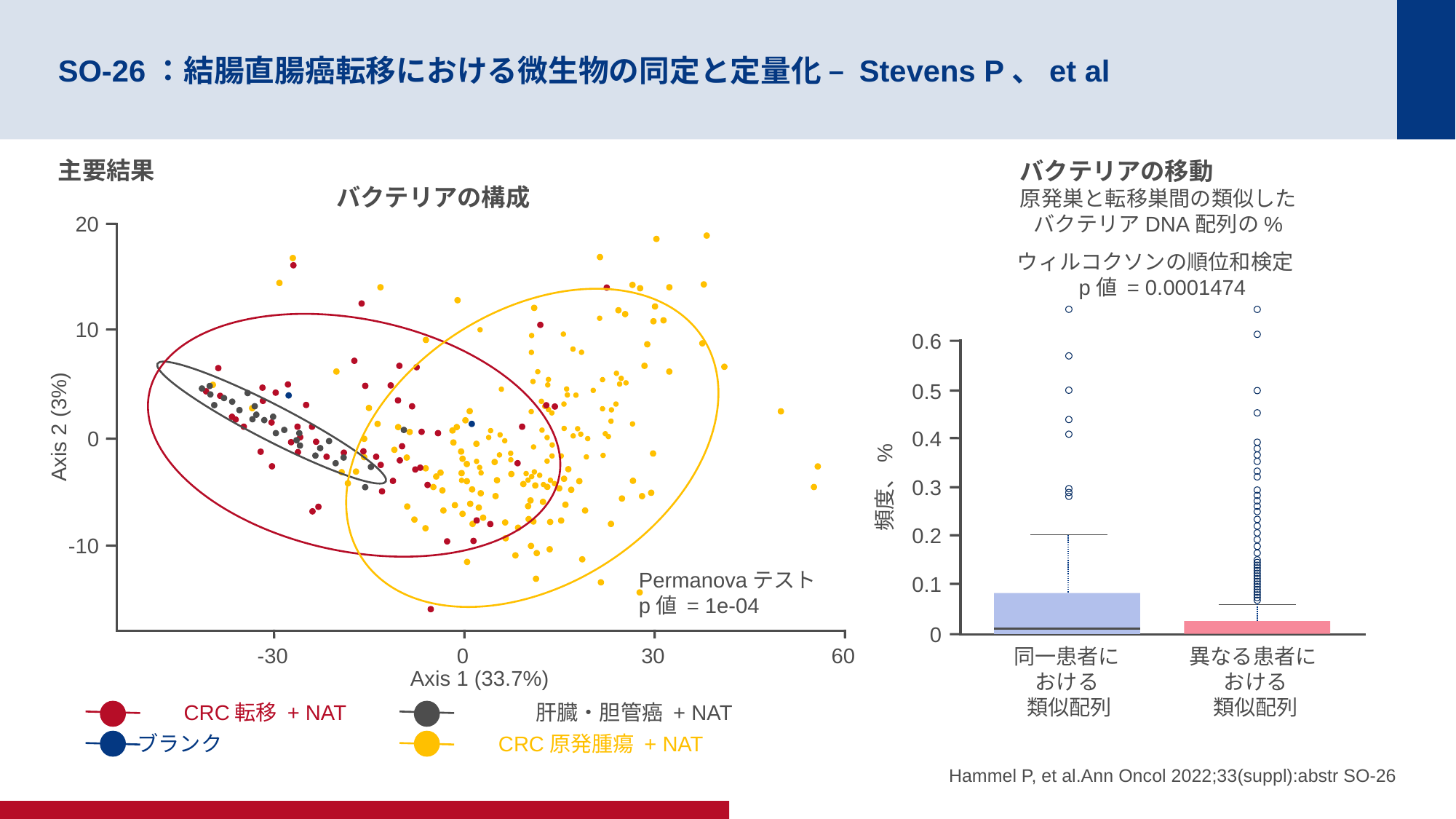

# SO-26：結腸直腸癌転移における微生物の同定と定量化 – Stevens P、et al
主要結果
バクテリアの移動
原発巣と転移巣間の類似した
バクテリアDNA配列の%
バクテリアの構成
20

10

0

-10

ウィルコクソンの順位和検定
p値 = 0.0001474

0.6
0.5
0.4
0.3
0.2
0.1
0

Axis 2 (3%)

頻度、%

Permanovaテスト
p値 = 1e-04

-30
0
30
60
同一患者に
おける
類似配列
異なる患者に
おける
類似配列
Axis 1 (33.7%)
CRC転移 + NAT
肝臓・胆管癌 + NAT
ブランク
CRC原発腫瘍 + NAT
Hammel P, et al.Ann Oncol 2022;33(suppl):abstr SO-26